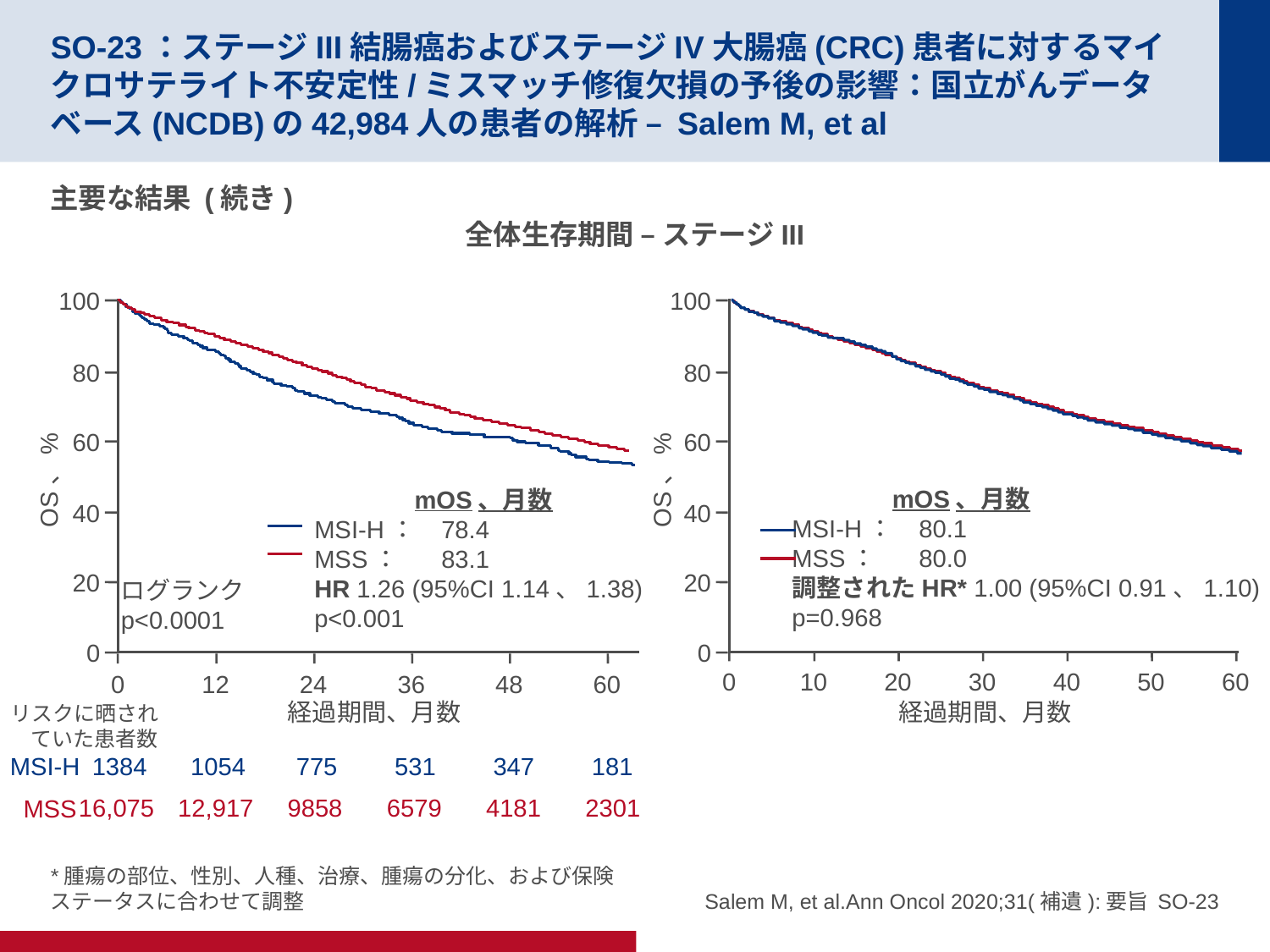

# SO-23：ステージIII結腸癌およびステージIV大腸癌(CRC)患者に対するマイクロサテライト不安定性/ミスマッチ修復欠損の予後の影響：国立がんデータベース(NCDB)の42,984人の患者の解析 – Salem M, et al
主要な結果 (続き)

全体生存期間 – ステージIII
100

80

60

OS、%
40

20

0

100

80

60

OS、%
40

20

0

mOS、月数
MSI-H：	80.1
MSS：	80.0
調整されたHR* 1.00 (95%CI 0.91、1.10)
p=0.968
mOS、月数
MSI-H：	78.4
MSS：	83.1
HR 1.26 (95%CI 1.14、1.38)
p<0.001
ログランク
p<0.0001

0
10
20
30
40
50
60

0
12
24
36
48
60
経過期間、月数
経過期間、月数
リスクに晒されていた患者数
MSI-H
1384
1054
775
531
347
181
MSS
16,075
12,917
9858
6579
4181
2301
*腫瘍の部位、性別、人種、治療、腫瘍の分化、および保険ステータスに合わせて調整
Salem M, et al.Ann Oncol 2020;31(補遺):要旨 SO-23